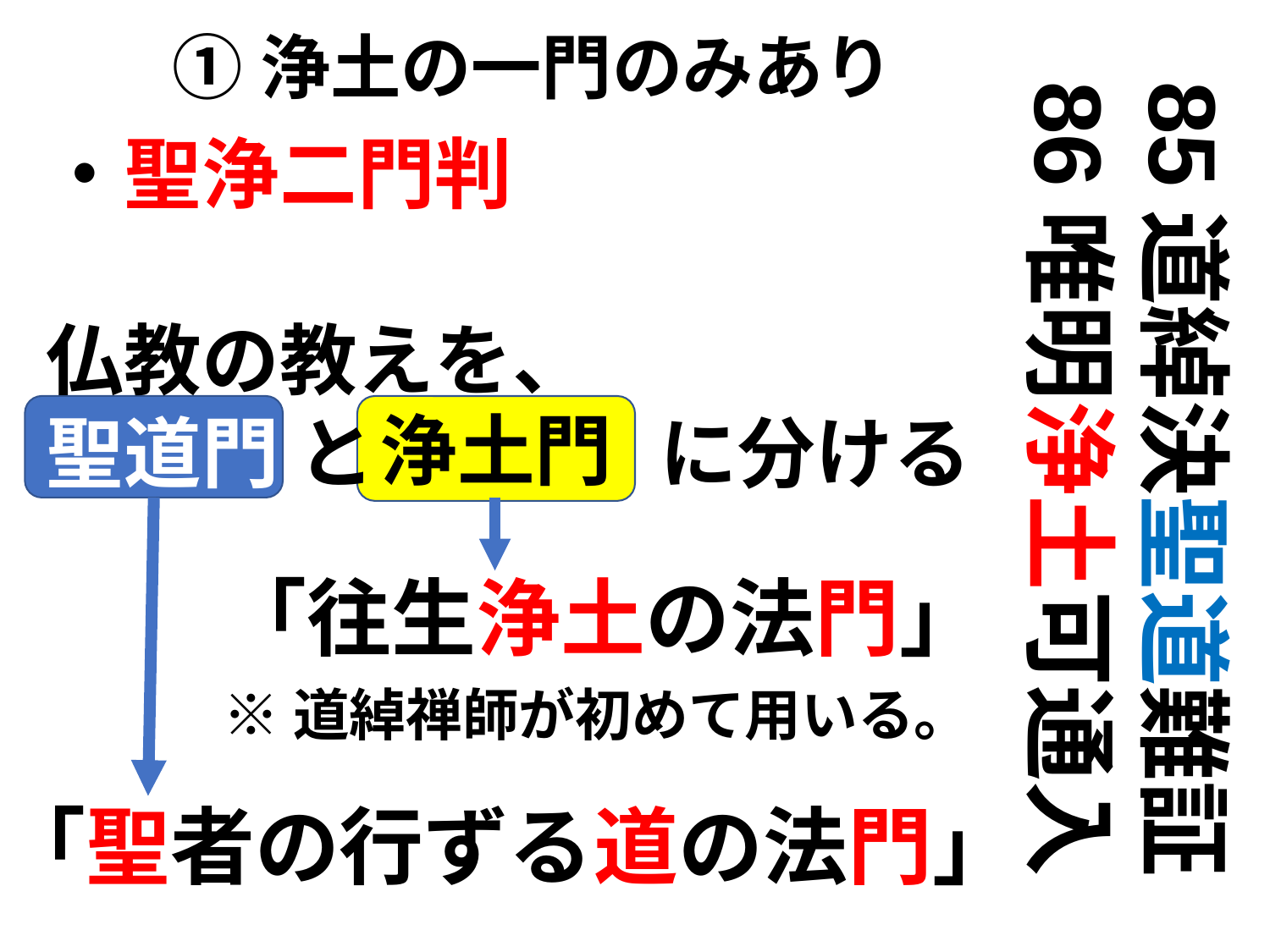

①浄土の一門のみあり
85道綽決聖道難証
86唯明浄土可通入
・聖浄二門判

仏教の教えを、
聖道門 と　　　   に分ける

浄土門
 「往生浄土の法門」
※道綽禅師が初めて用いる。
「聖者の行ずる道の法門」